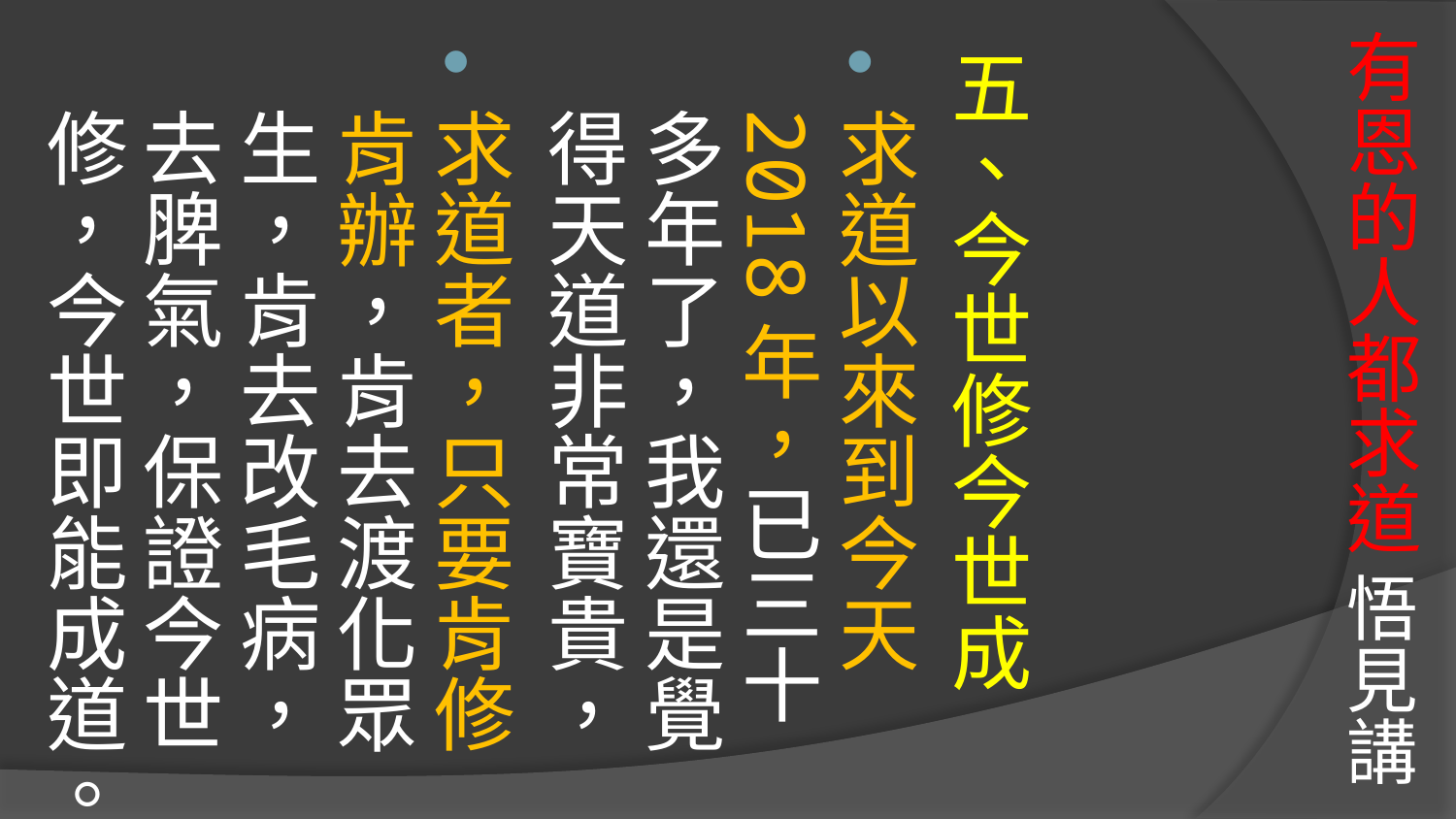

# 有恩的人都求道 悟見講
五、今世修今世成
求道以來到今天2018年，已三十多年了，我還是覺得天道非常寶貴，
求道者，只要肯修肯辦，肯去渡化眾生，肯去改毛病，去脾氣，保證今世修，今世即能成道。